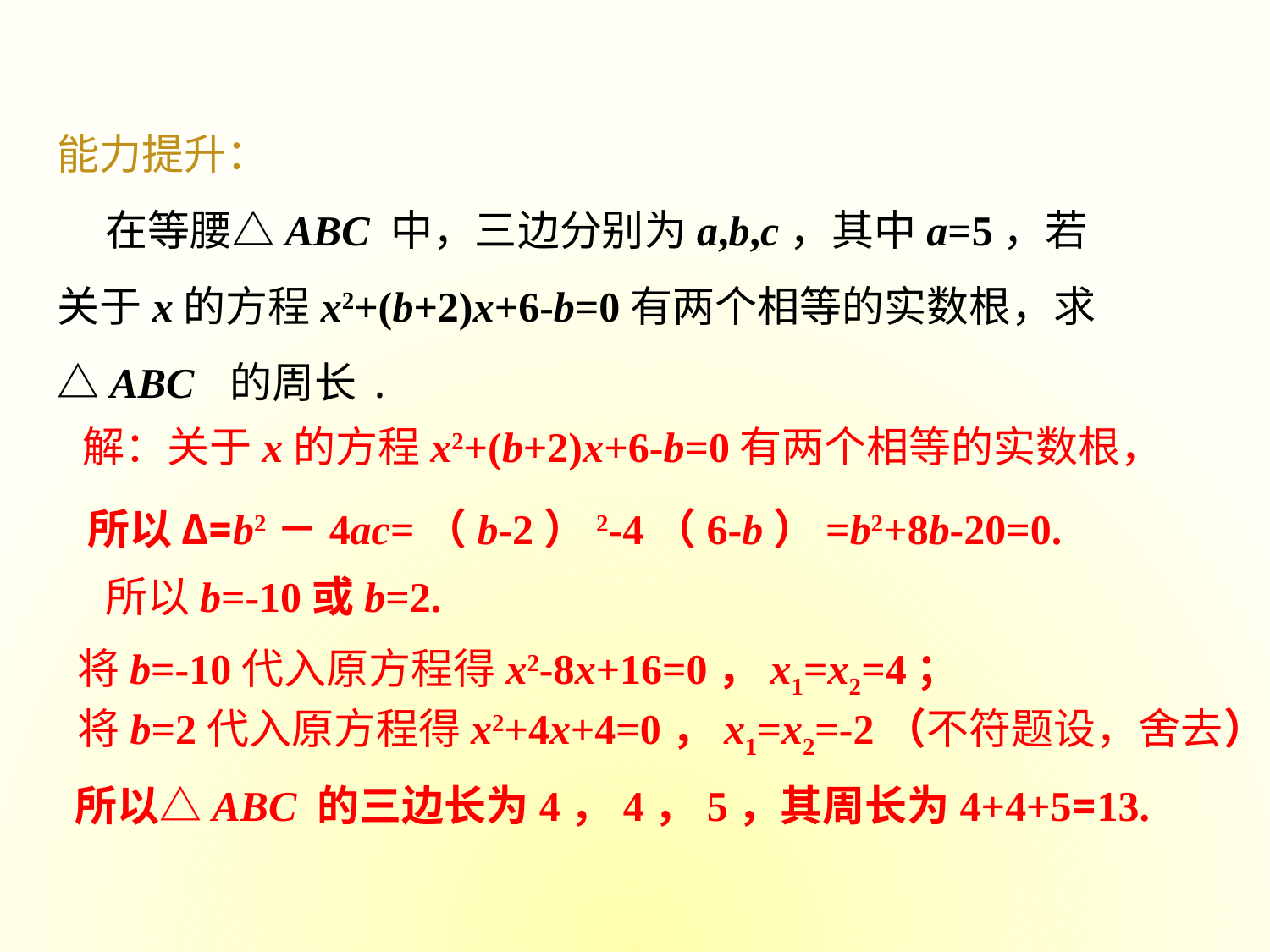

能力提升：
    在等腰△ABC 中，三边分别为a,b,c，其中a=5，若关于x的方程x2+(b+2)x+6-b=0有两个相等的实数根，求△ABC 的周长.
解：关于x的方程x2+(b+2)x+6-b=0有两个相等的实数根，
所以Δ=b2－4ac=（b-2）2-4（6-b）=b2+8b-20=0.
所以b=-10或b=2.
将b=-10代入原方程得x2-8x+16=0，x1=x2=4；
将b=2代入原方程得x2+4x+4=0，x1=x2=-2（不符题设，舍去）；
所以△ABC 的三边长为4，4，5，其周长为4+4+5=13.